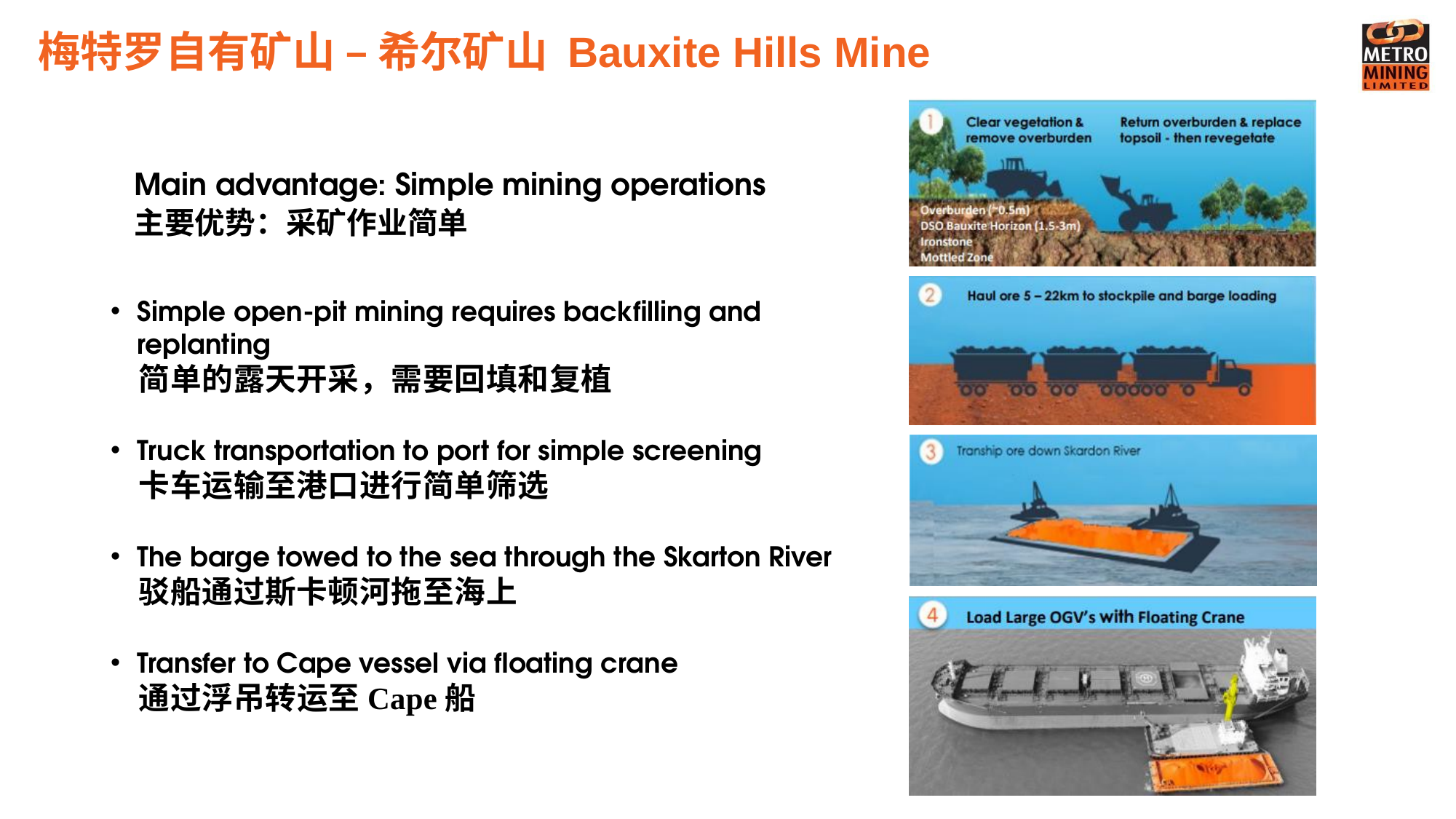

# 梅特罗自有矿山 – 希尔矿山 Bauxite Hills Mine

Main advantage: Simple mining operations
主要优势：采矿作业简单

Simple open-pit mining requires backfilling and replanting
	简单的露天开采，需要回填和复植

Truck transportation to port for simple screening
	卡车运输至港口进行简单筛选

The barge towed to the sea through the Skarton River
	驳船通过斯卡顿河拖至海上

Transfer to Cape vessel via floating crane
	通过浮吊转运至Cape船